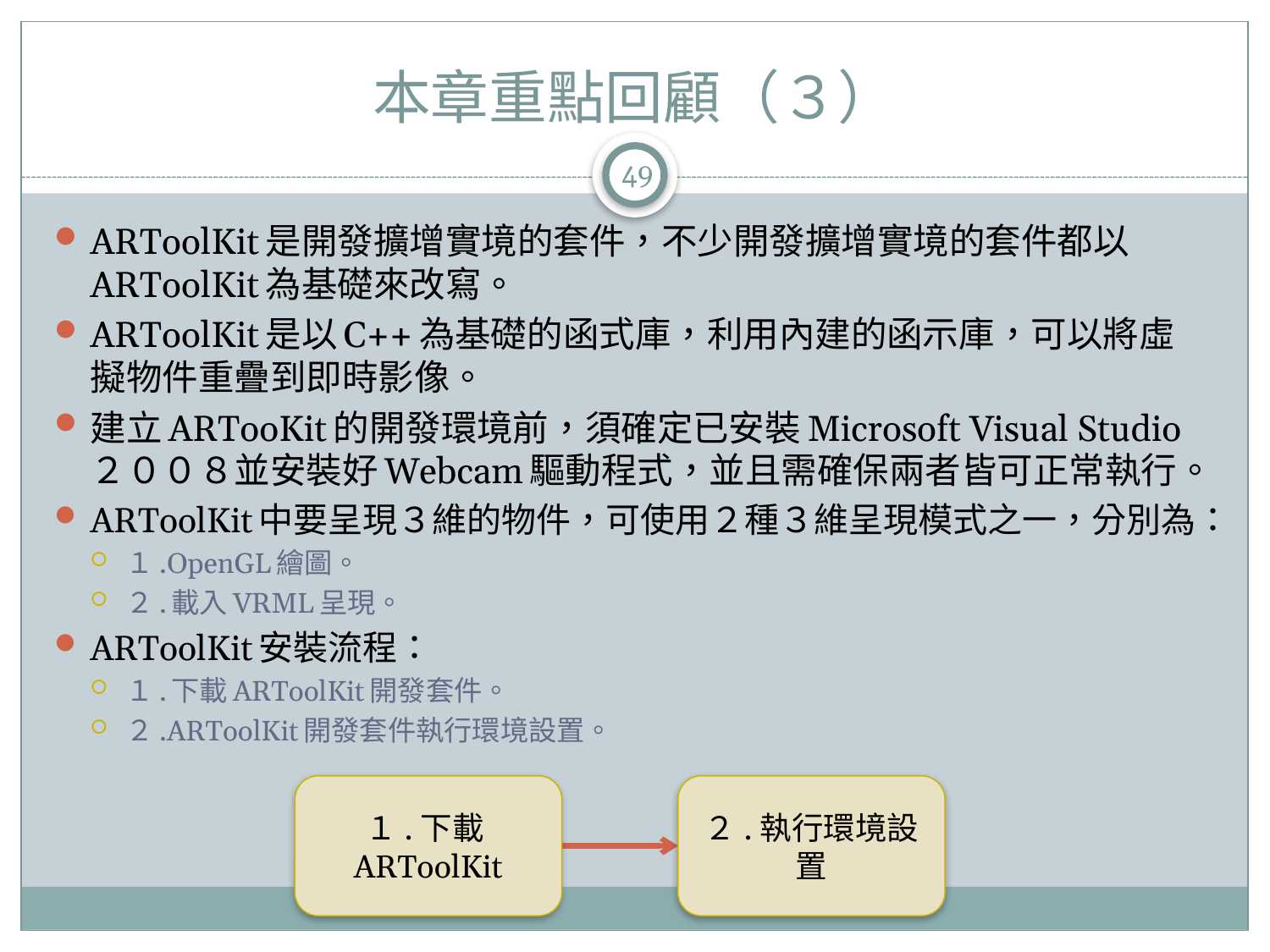

# 本章重點回顧（３）
49
ARToolKit是開發擴增實境的套件，不少開發擴增實境的套件都以ARToolKit為基礎來改寫。
ARToolKit是以C++為基礎的函式庫，利用內建的函示庫，可以將虛擬物件重疊到即時影像。
建立ARTooKit的開發環境前，須確定已安裝Microsoft Visual Studio ２００８並安裝好Webcam驅動程式，並且需確保兩者皆可正常執行。
ARToolKit中要呈現３維的物件，可使用２種３維呈現模式之一，分別為：
１.OpenGL繪圖。
２.載入VRML呈現。
ARToolKit安裝流程：
１.下載ARToolKit開發套件。
２.ARToolKit開發套件執行環境設置。

１.下載ARToolKit
２.執行環境設置